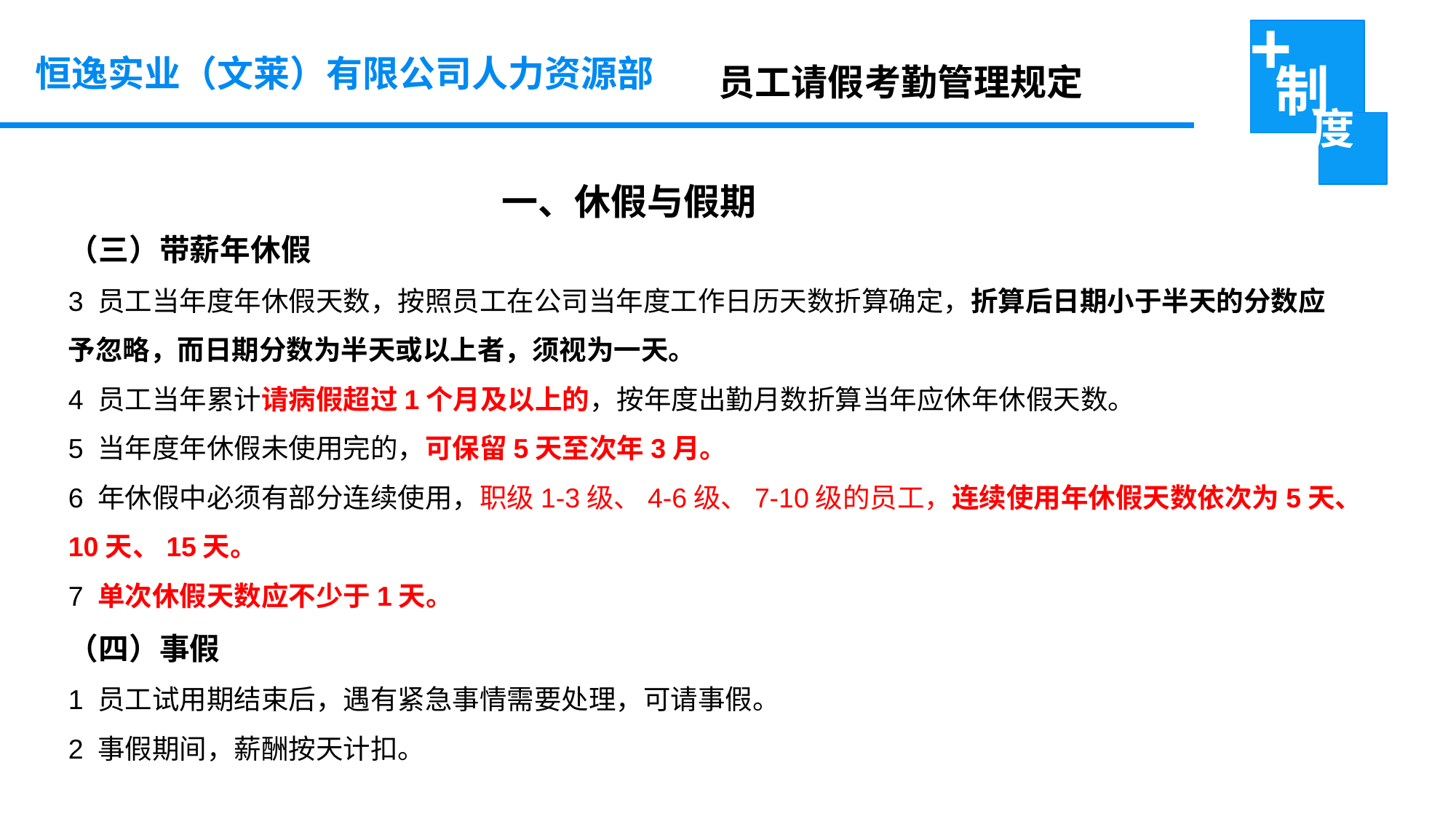

恒逸实业（文莱）有限公司人力资源部
员工请假考勤管理规定
 一、休假与假期
（三）带薪年休假
3 员工当年度年休假天数，按照员工在公司当年度工作日历天数折算确定，折算后日期小于半天的分数应予忽略，而日期分数为半天或以上者，须视为一天。
4 员工当年累计请病假超过1个月及以上的，按年度出勤月数折算当年应休年休假天数。
5 当年度年休假未使用完的，可保留5天至次年3月。
6 年休假中必须有部分连续使用，职级1-3级、4-6级、7-10级的员工，连续使用年休假天数依次为5天、10天、15天。
7 单次休假天数应不少于1天。
（四）事假
1 员工试用期结束后，遇有紧急事情需要处理，可请事假。
2 事假期间，薪酬按天计扣。